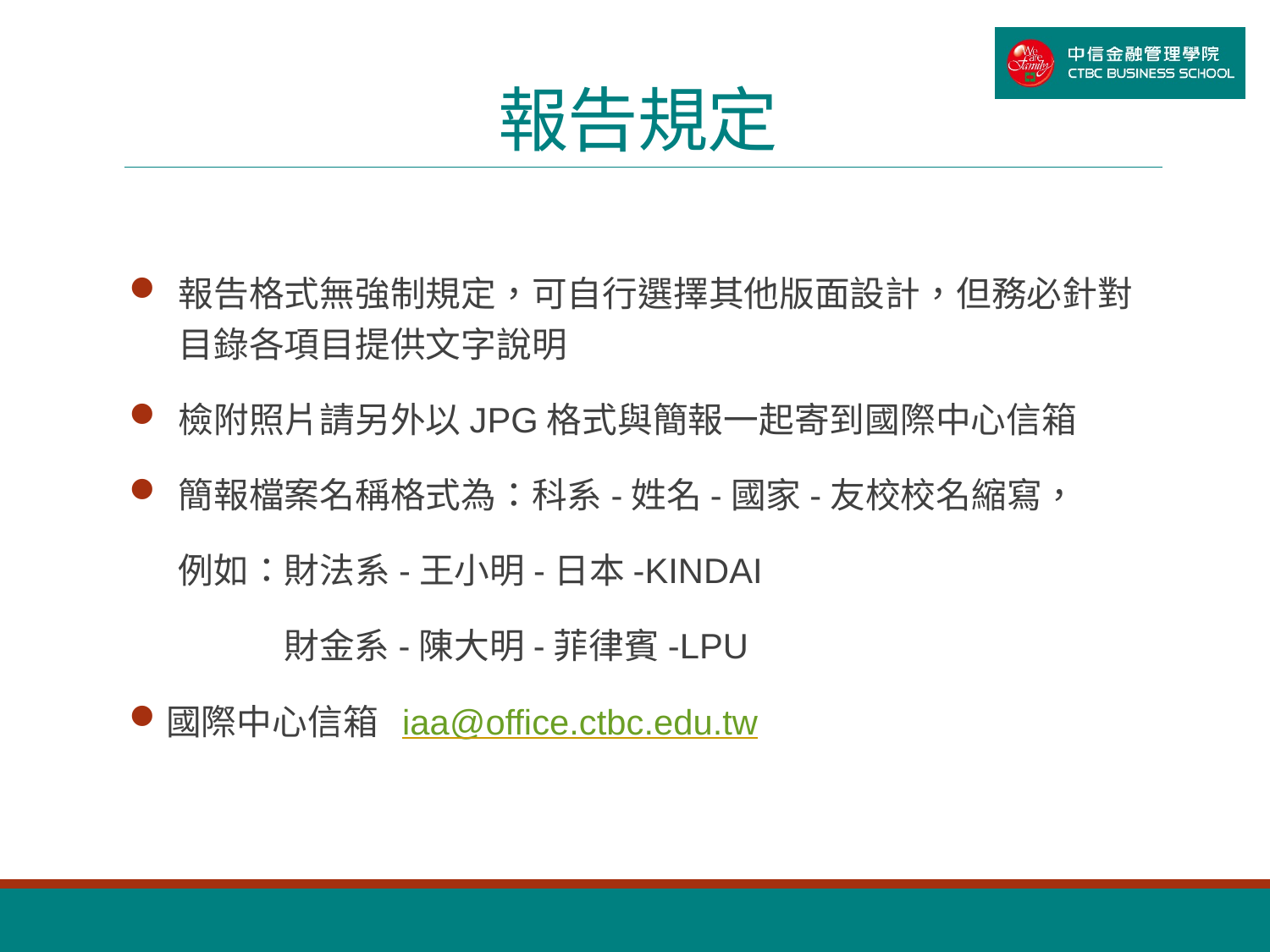

# 報告規定
報告格式無強制規定，可自行選擇其他版面設計，但務必針對目錄各項目提供文字說明
檢附照片請另外以JPG格式與簡報一起寄到國際中心信箱
簡報檔案名稱格式為：科系-姓名-國家-友校校名縮寫，
例如：財法系-王小明-日本-KINDAI
財金系-陳大明-菲律賓-LPU
國際中心信箱  iaa@office.ctbc.edu.tw